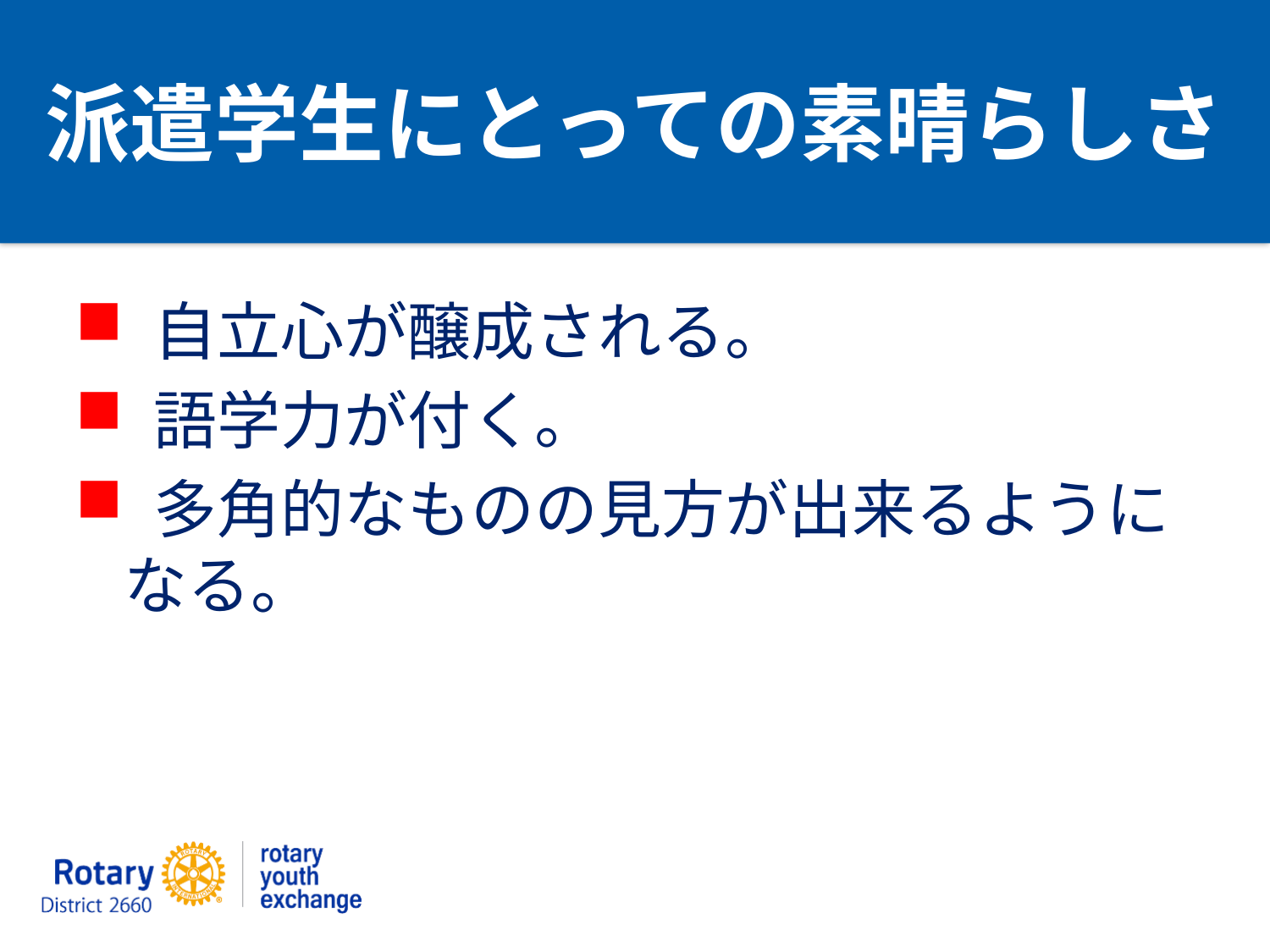

# 派遣学生にとっての素晴らしさ
 自立心が醸成される。
 語学力が付く。
 多角的なものの見方が出来るようになる。